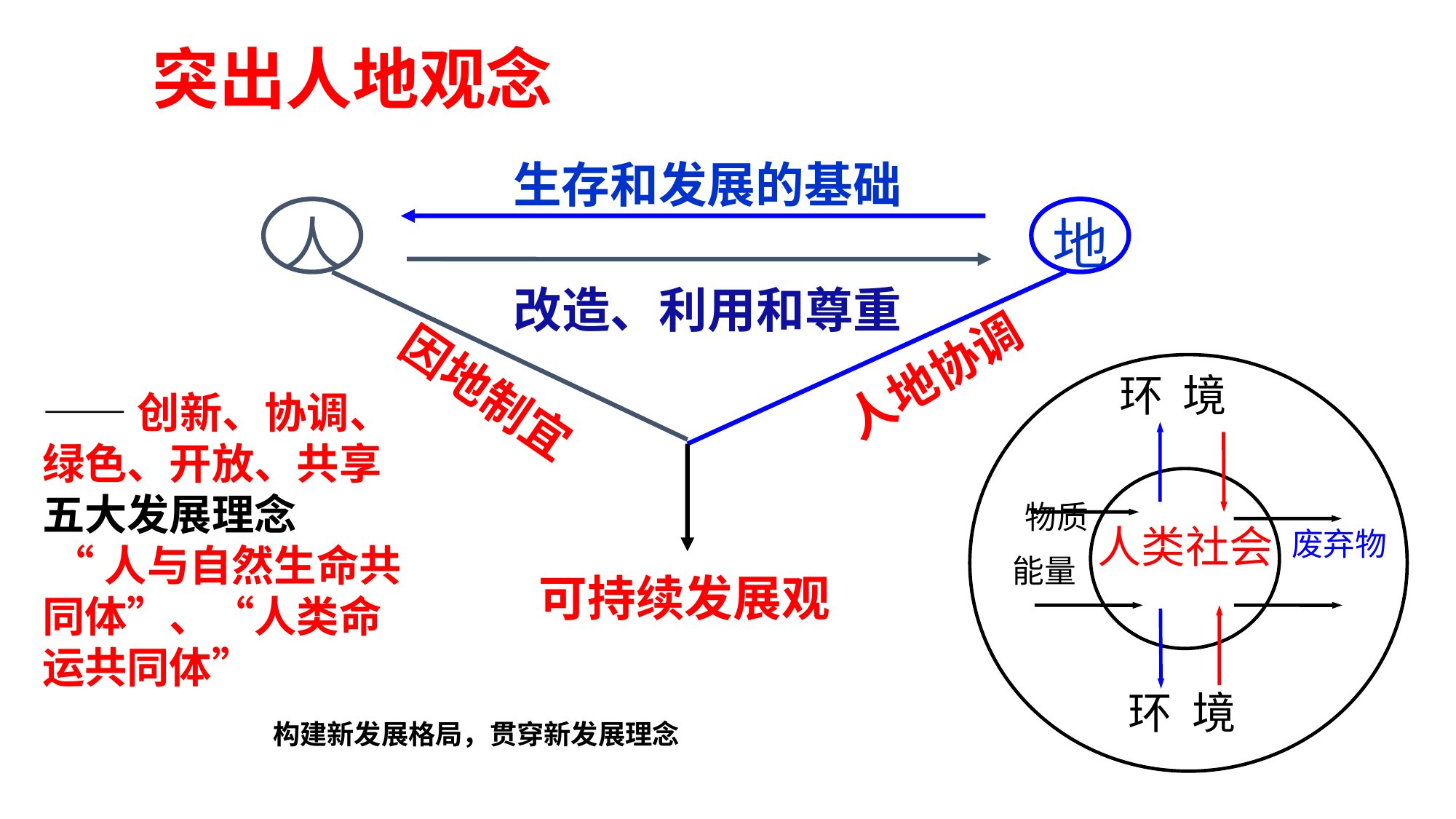

突出人地观念
生存和发展的基础

人
地

改造、利用和尊重

人地协调

环  境

物质

人类社会
废弃物
能量

环  境
因地制宜
——创新、协调、绿色、开放、共享五大发展理念
 “人与自然生命共同体”、“人类命运共同体”

可持续发展观
构建新发展格局，贯穿新发展理念